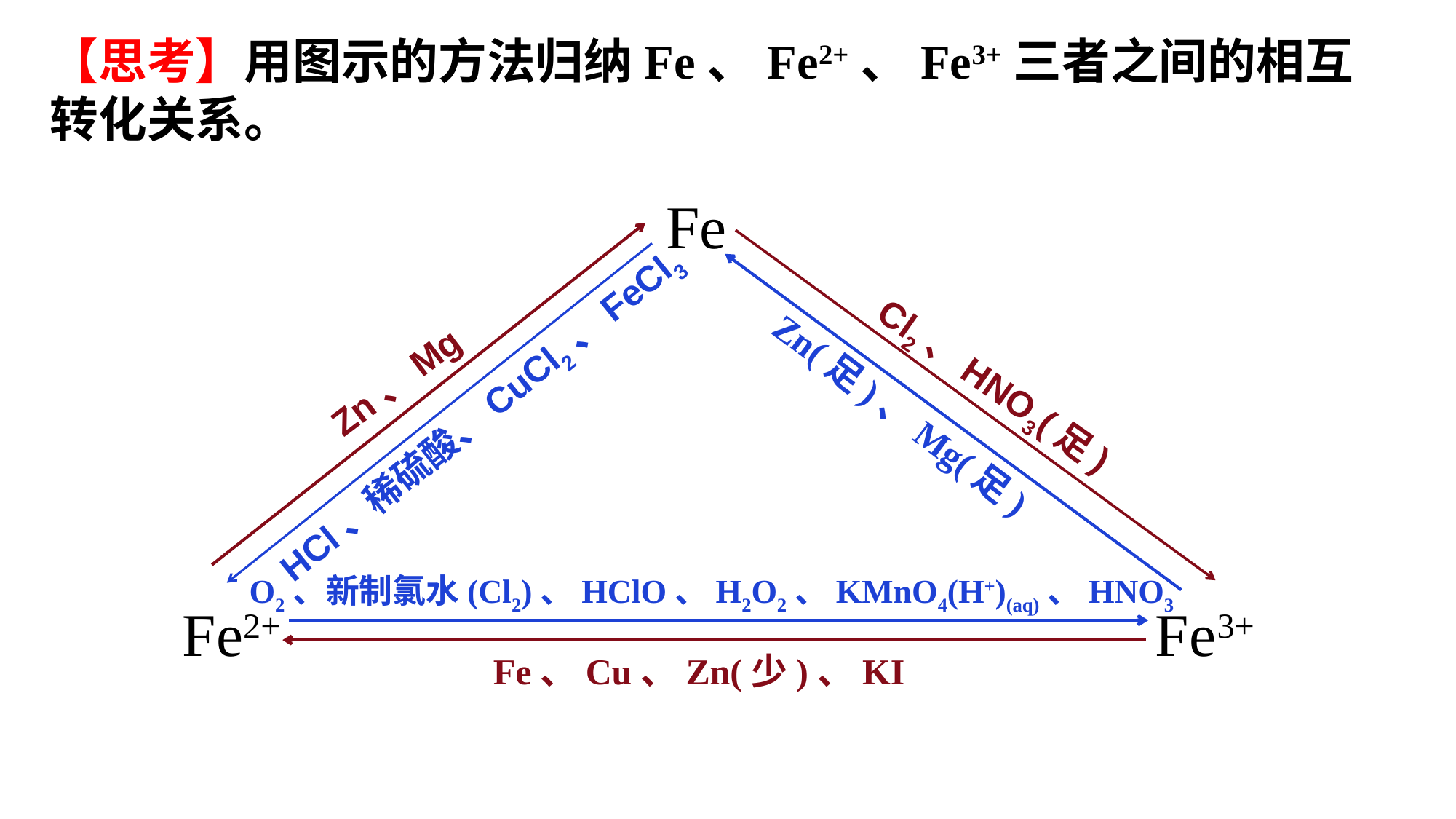

【思考】用图示的方法归纳Fe、Fe2+、Fe3+三者之间的相互
转化关系。
                                Fe

Fe2+                                                          Fe3+
Zn、Mg
Cl2、HNO3(足)
HCl、稀硫酸、CuCl2、FeCl3
Zn(足)、Mg(足)
O2、新制氯水(Cl2)、HClO、H2O2、KMnO4(H+)(aq)、HNO3
Fe、Cu、Zn(少)、KI